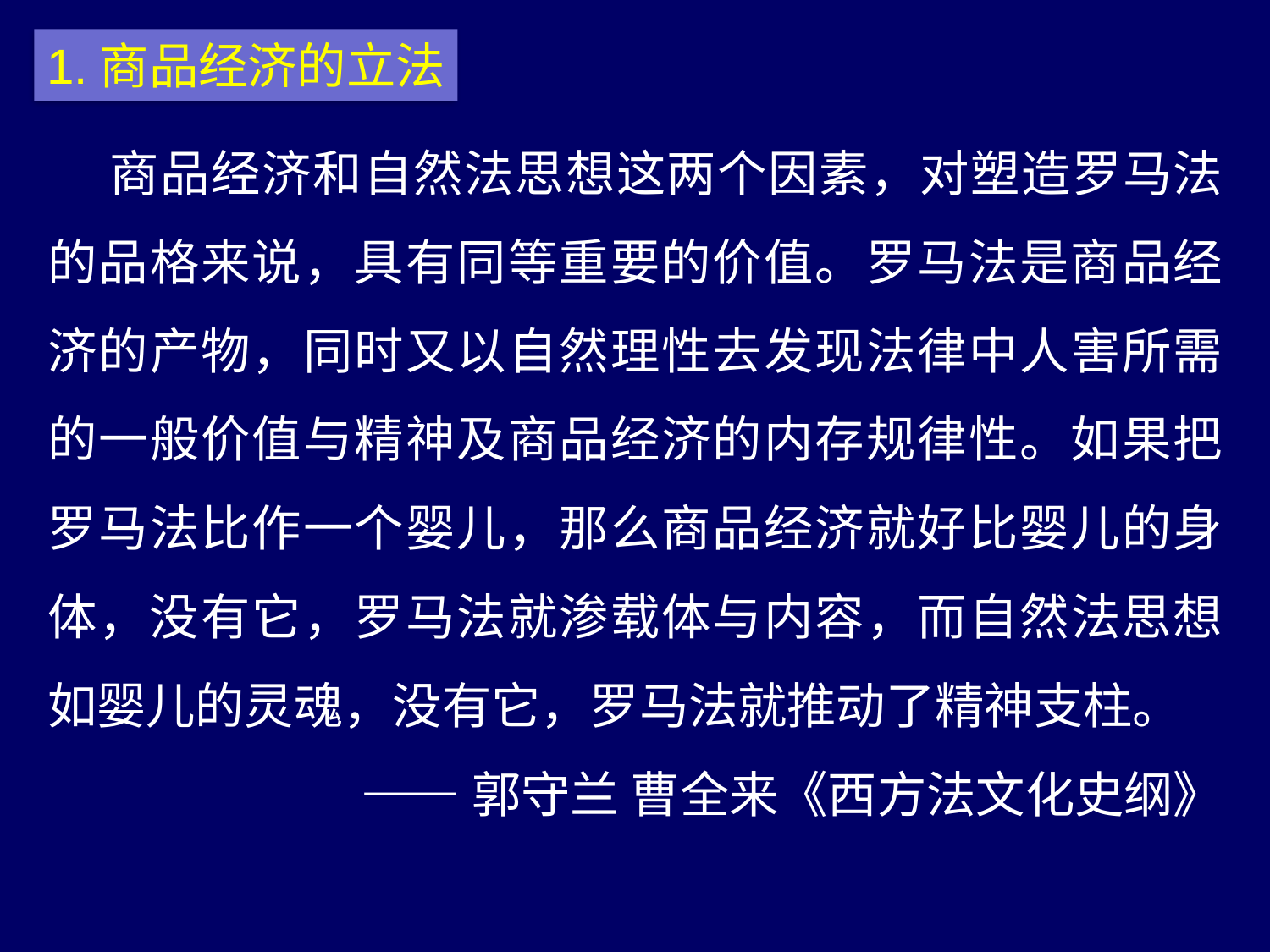

1.商品经济的立法
    商品经济和自然法思想这两个因素，对塑造罗马法的品格来说，具有同等重要的价值。罗马法是商品经济的产物，同时又以自然理性去发现法律中人害所需的一般价值与精神及商品经济的内存规律性。如果把罗马法比作一个婴儿，那么商品经济就好比婴儿的身体，没有它，罗马法就渗载体与内容，而自然法思想如婴儿的灵魂，没有它，罗马法就推动了精神支柱。
——郭守兰 曹全来《西方法文化史纲》